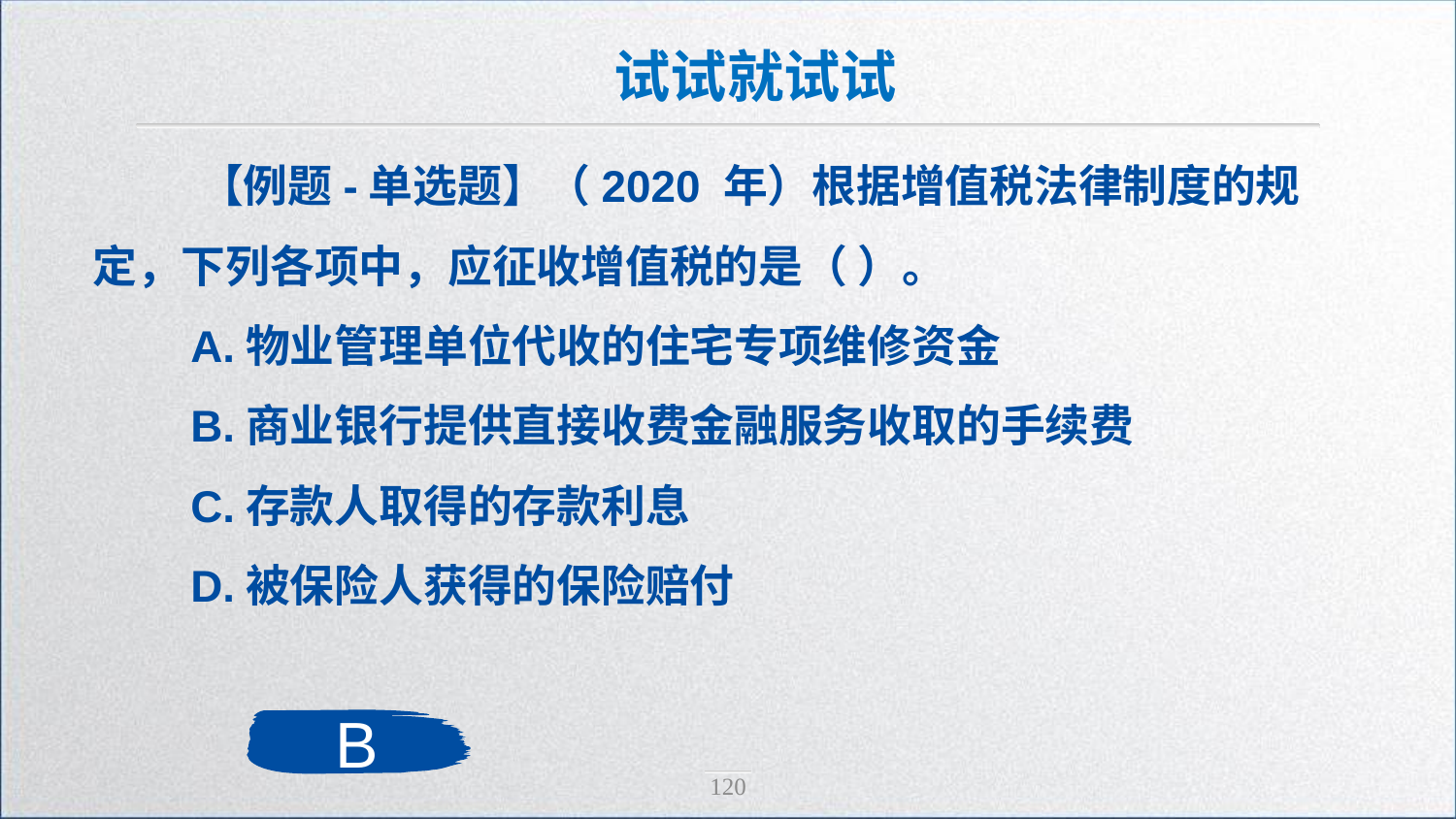

试试就试试
 【例题-单选题】（2020 年）根据增值税法律制度的规定，下列各项中，应征收增值税的是（ ）。
 A.物业管理单位代收的住宅专项维修资金
 B.商业银行提供直接收费金融服务收取的手续费
 C.存款人取得的存款利息
 D.被保险人获得的保险赔付

B
120